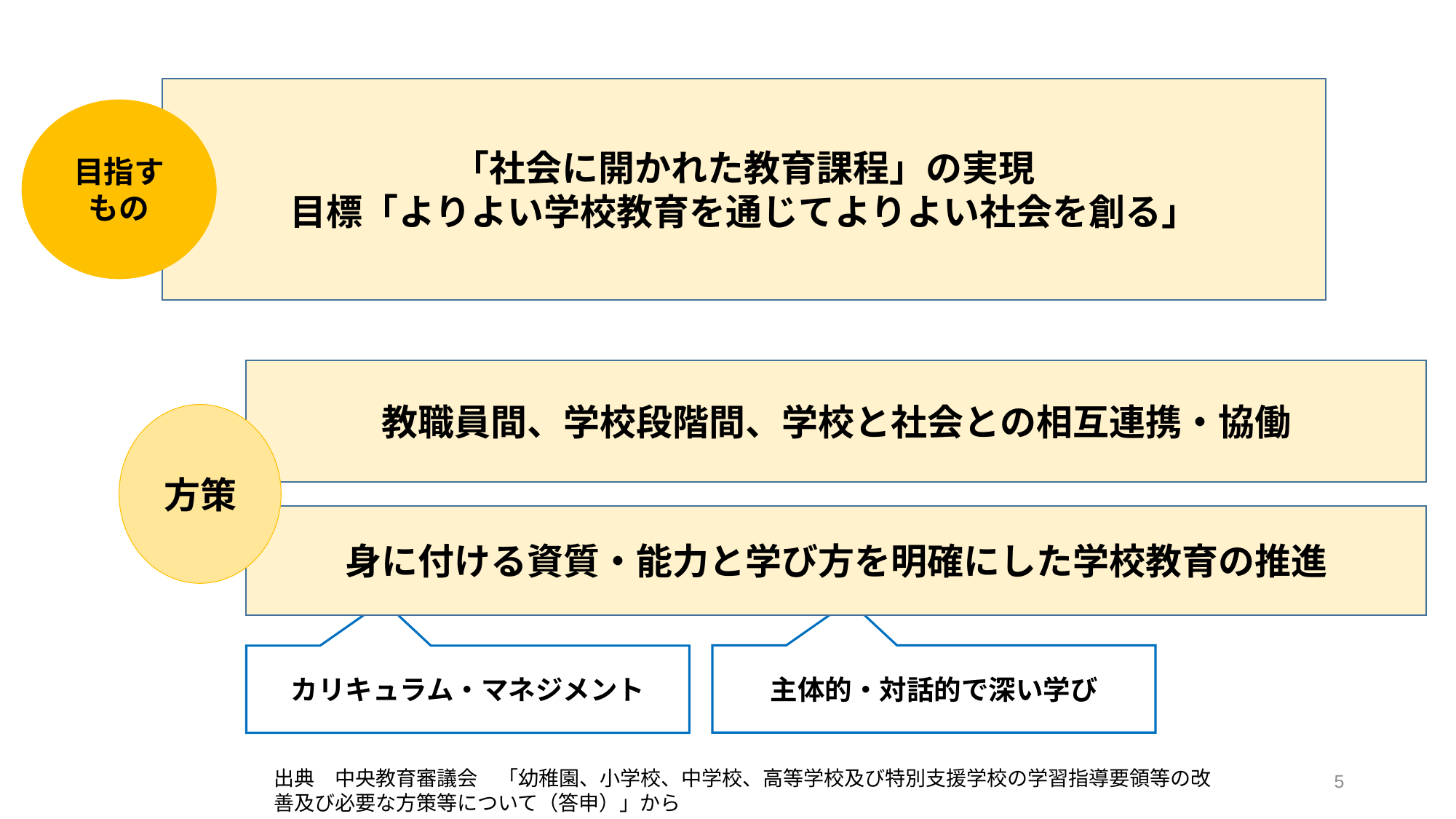

「社会に開かれた教育課程」の実現
目標「よりよい学校教育を通じてよりよい社会を創る」
目指すもの
教職員間、学校段階間、学校と社会との相互連携・協働
方策
身に付ける資質・能力と学び方を明確にした学校教育の推進
主体的・対話的で深い学び
カリキュラム・マネジメント
5
出典　中央教育審議会　「幼稚園、小学校、中学校、高等学校及び特別支援学校の学習指導要領等の改善及び必要な方策等について（答申）」から